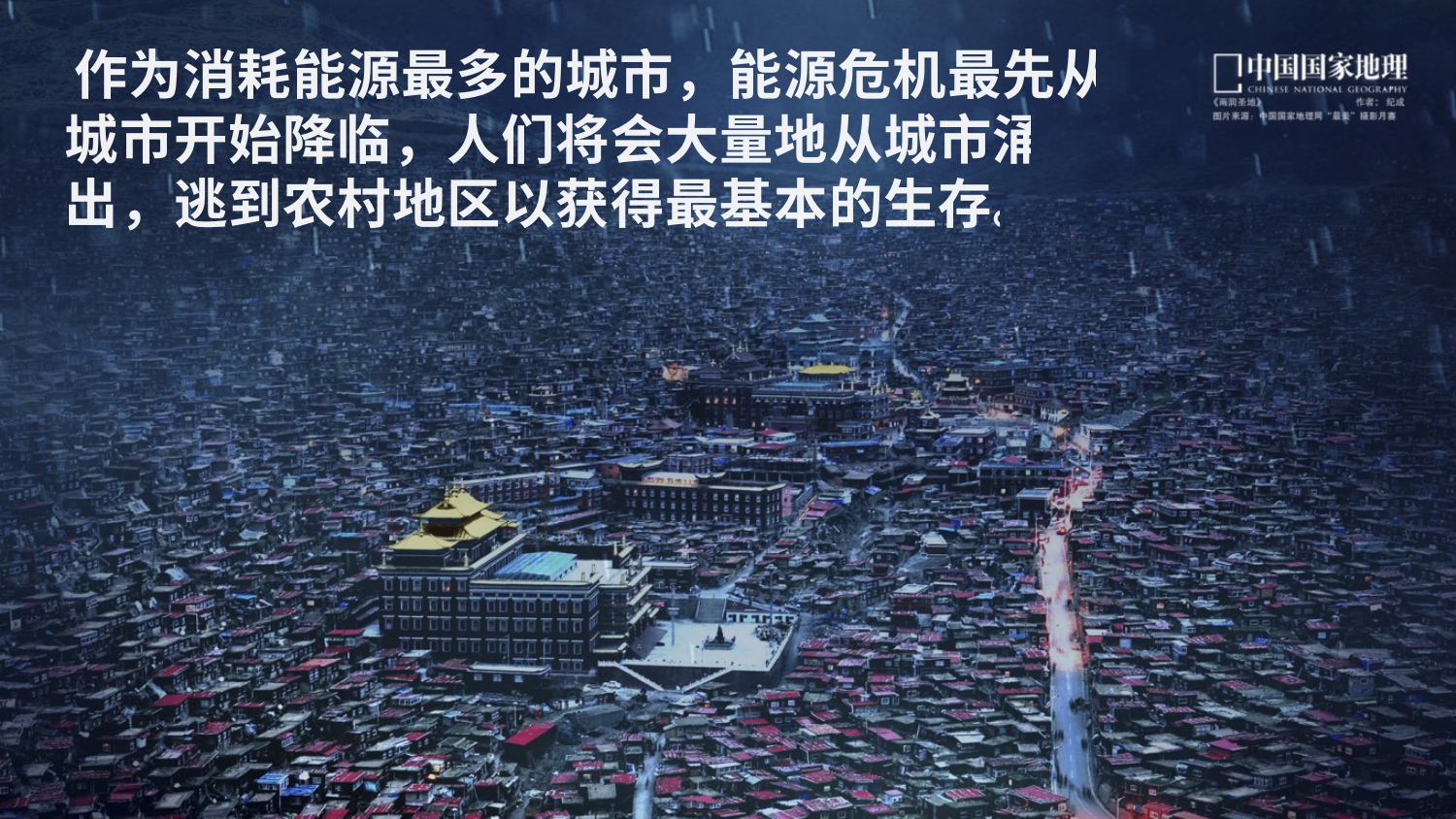

作为消耗能源最多的城市，能源危机最先从城市开始降临，人们将会大量地从城市涌出，逃到农村地区以获得最基本的生存。